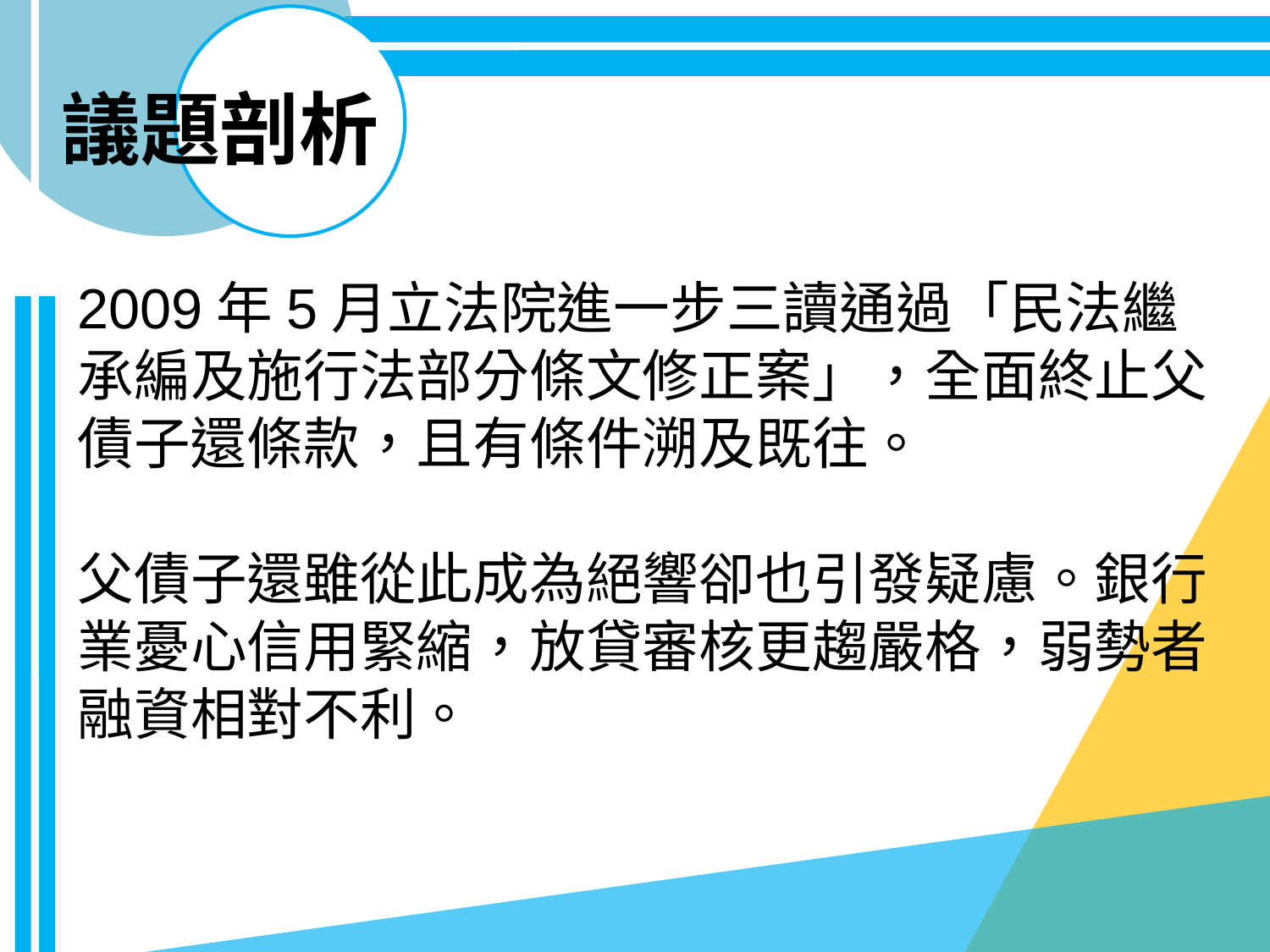

# 議題剖析
2009年5月立法院進一步三讀通過「民法繼承編及施行法部分條文修正案」，全面終止父債子還條款，且有條件溯及既往。

父債子還雖從此成為絕響卻也引發疑慮。銀行業憂心信用緊縮，放貸審核更趨嚴格，弱勢者融資相對不利。